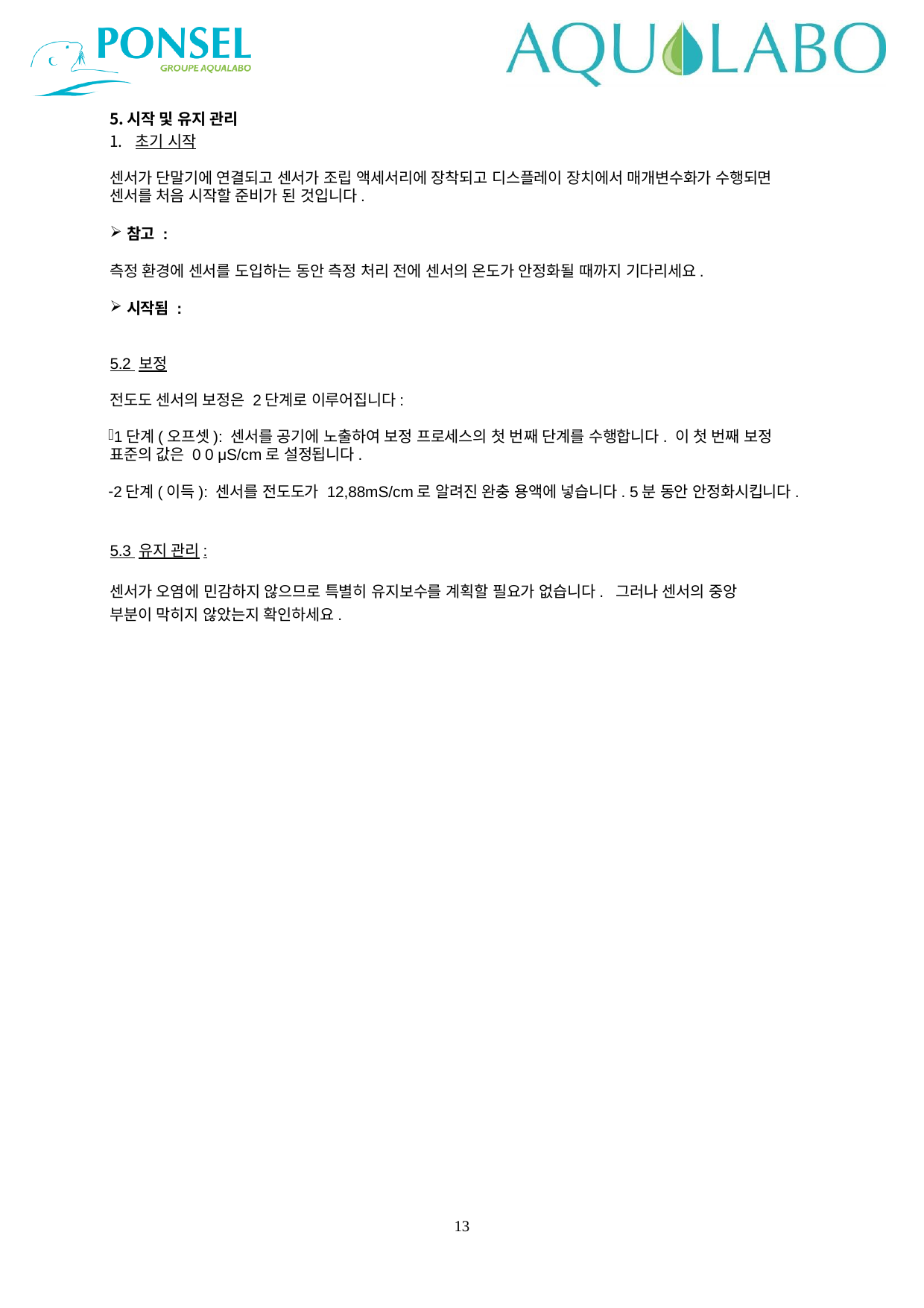

시작 및 유지 관리
초기 시작

센서가 단말기에 연결되고 센서가 조립 액세서리에 장착되고 디스플레이 장치에서 매개변수화가 수행되면 센서를 처음 시작할 준비가 된 것입니다.

참고 :

측정 환경에 센서를 도입하는 동안 측정 처리 전에 센서의 온도가 안정화될 때까지 기다리세요.

시작됨 :

5.2 보정

전도도 센서의 보정은 2단계로 이루어집니다:

1단계(오프셋): 센서를 공기에 노출하여 보정 프로세스의 첫 번째 단계를 수행합니다. 이 첫 번째 보정 표준의 값은 0 0 μS/cm로 설정됩니다.

2단계(이득): 센서를 전도도가 12,88mS/cm로 알려진 완충 용액에 넣습니다. 5분 동안 안정화시킵니다.

5.3 유지 관리:

센서가 오염에 민감하지 않으므로 특별히 유지보수를 계획할 필요가 없습니다.  그러나 센서의 중앙 부분이 막히지 않았는지 확인하세요.

13